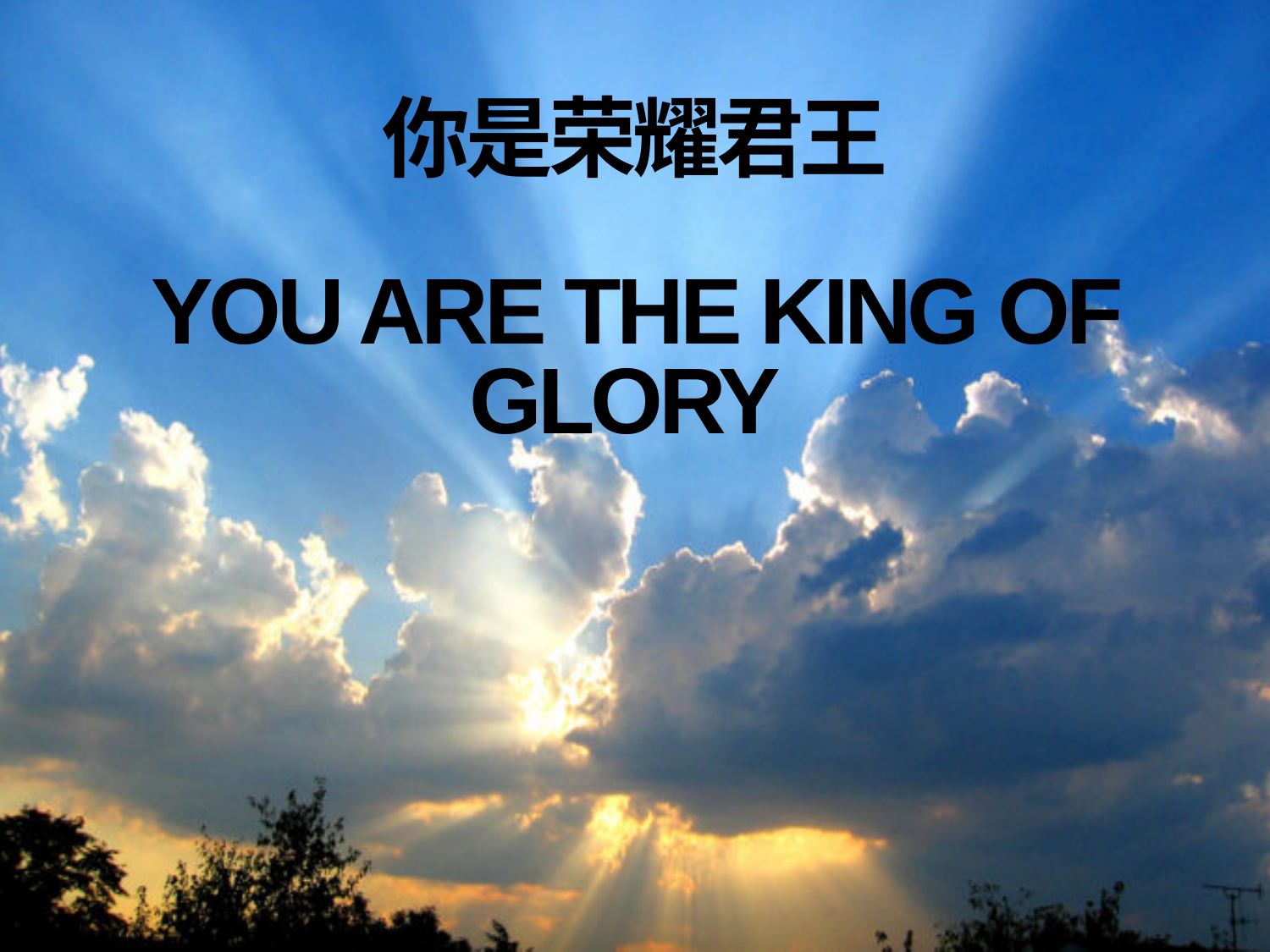

# 你是荣耀君王 You Are The King Of Glory